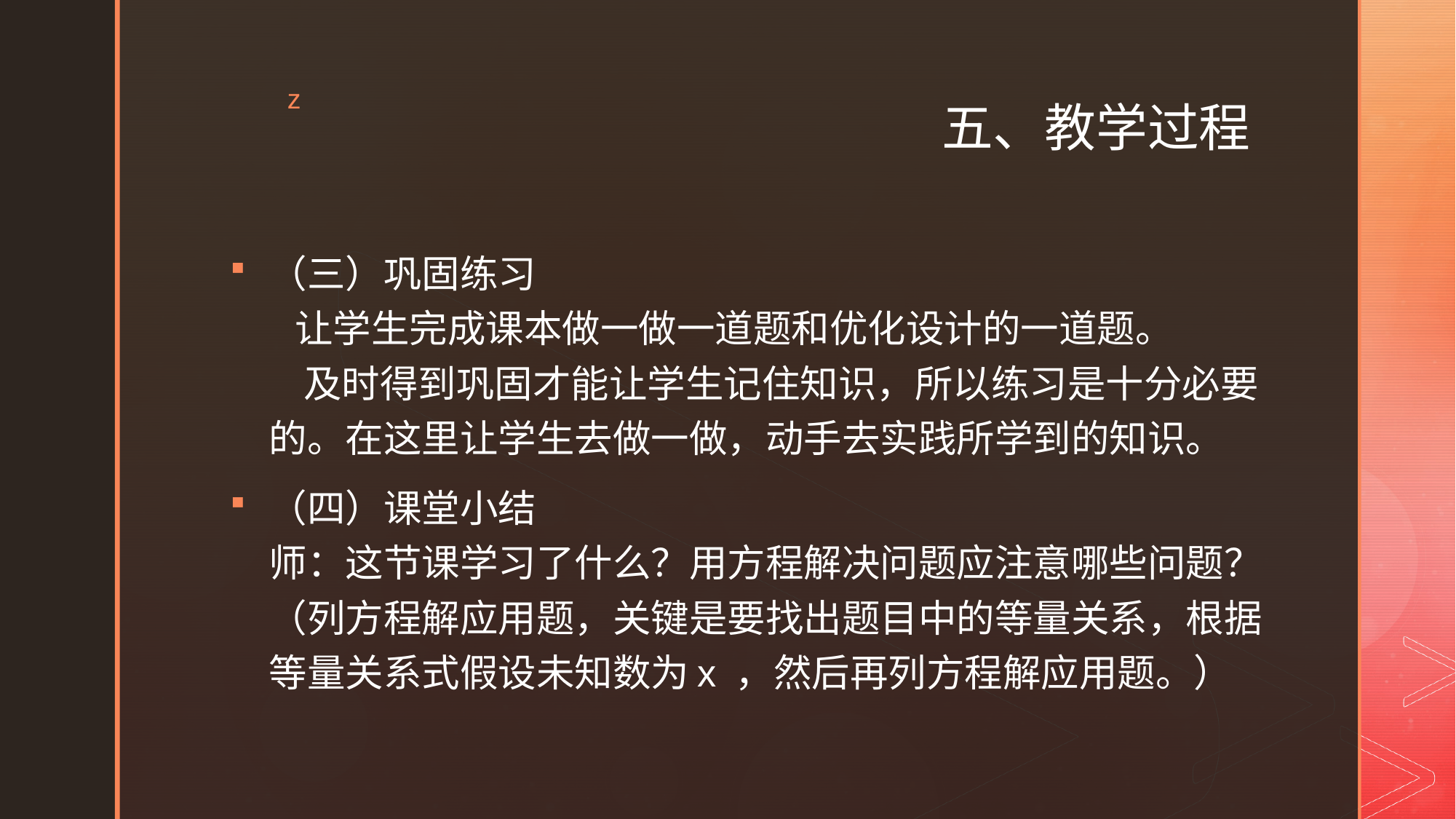

# 五、教学过程
（三）巩固练习
   让学生完成课本做一做一道题和优化设计的一道题。
    及时得到巩固才能让学生记住知识，所以练习是十分必要的。在这里让学生去做一做，动手去实践所学到的知识。
（四）课堂小结
师：这节课学习了什么？用方程解决问题应注意哪些问题？（列方程解应用题，关键是要找出题目中的等量关系，根据等量关系式假设未知数为x ，然后再列方程解应用题。）